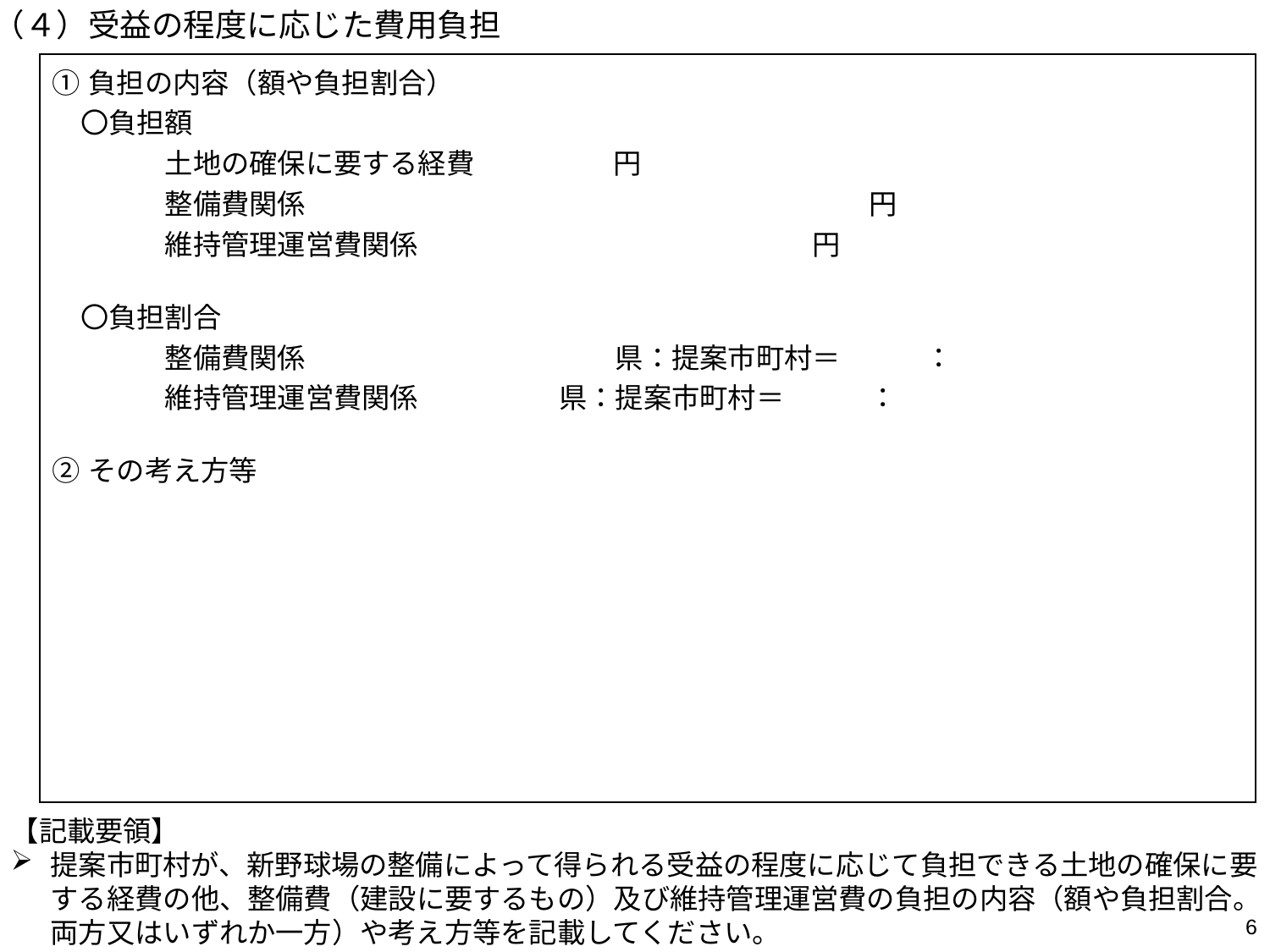

（４）受益の程度に応じた費用負担
| ①負担の内容（額や負担割合） 　〇負担額 　　　　土地の確保に要する経費 円 　　　　整備費関係　　　　　　　　　　　　　　　　　　　　円 　　　　維持管理運営費関係　　　　　　　　　　　　　　円 　〇負担割合 　　　　整備費関係　　　　　　　　　　　県：提案市町村＝　　　： 　　　　維持管理運営費関係　　　　　県：提案市町村＝　　　： ②その考え方等 |
| --- |
【記載要領】
提案市町村が、新野球場の整備によって得られる受益の程度に応じて負担できる土地の確保に要する経費の他、整備費（建設に要するもの）及び維持管理運営費の負担の内容（額や負担割合。両方又はいずれか一方）や考え方等を記載してください。
6